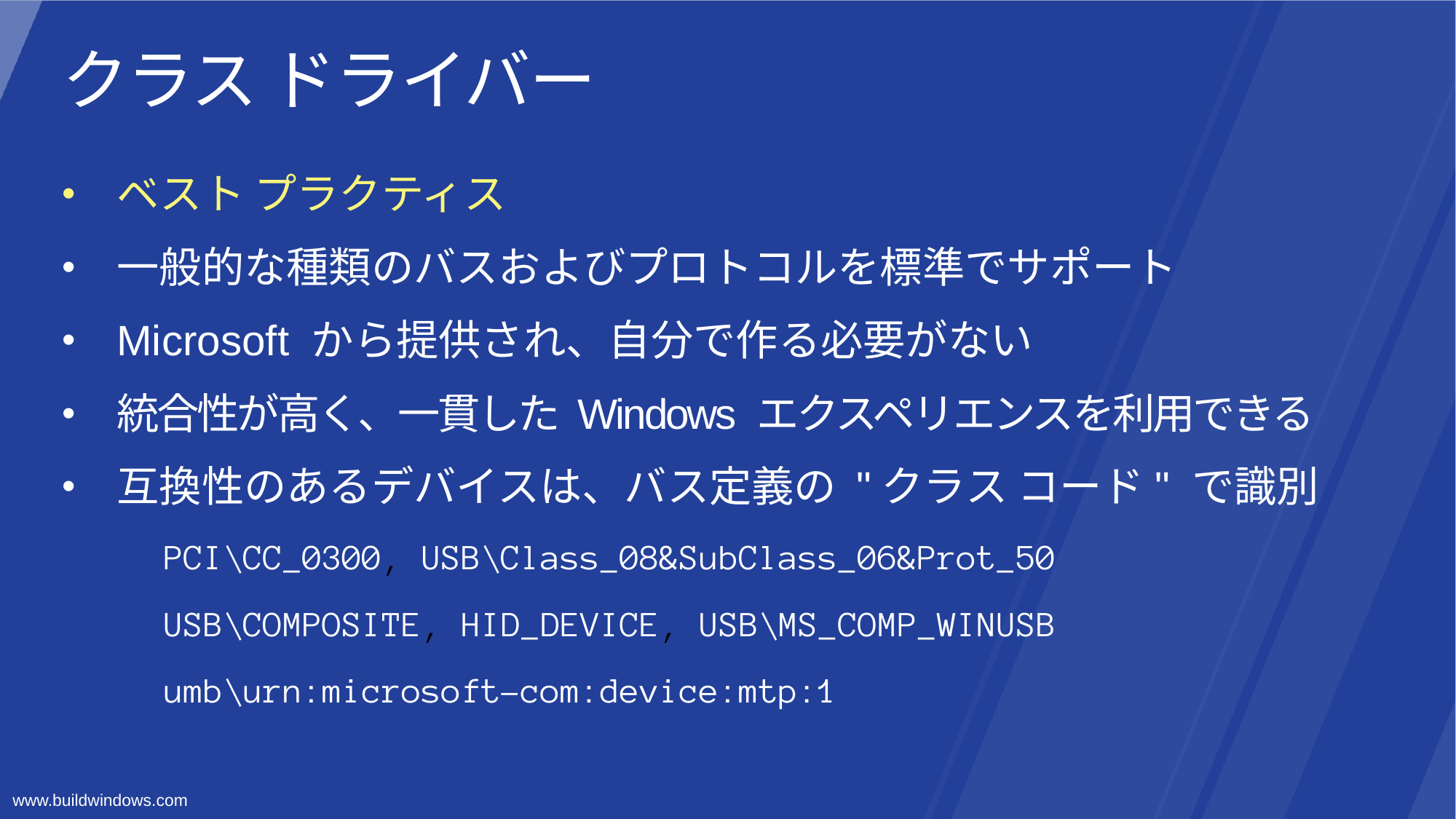

# クラス ドライバー
ベスト プラクティス
一般的な種類のバスおよびプロトコルを標準でサポート
Microsoft から提供され、自分で作る必要がない
統合性が高く、一貫した Windows エクスペリエンスを利用できる
互換性のあるデバイスは、バス定義の "クラス コード" で識別
PCI\CC_0300, USB\Class_08&SubClass_06&Prot_50
USB\COMPOSITE, HID_DEVICE, USB\MS_COMP_WINUSB
umb\urn:microsoft-com:device:mtp:1